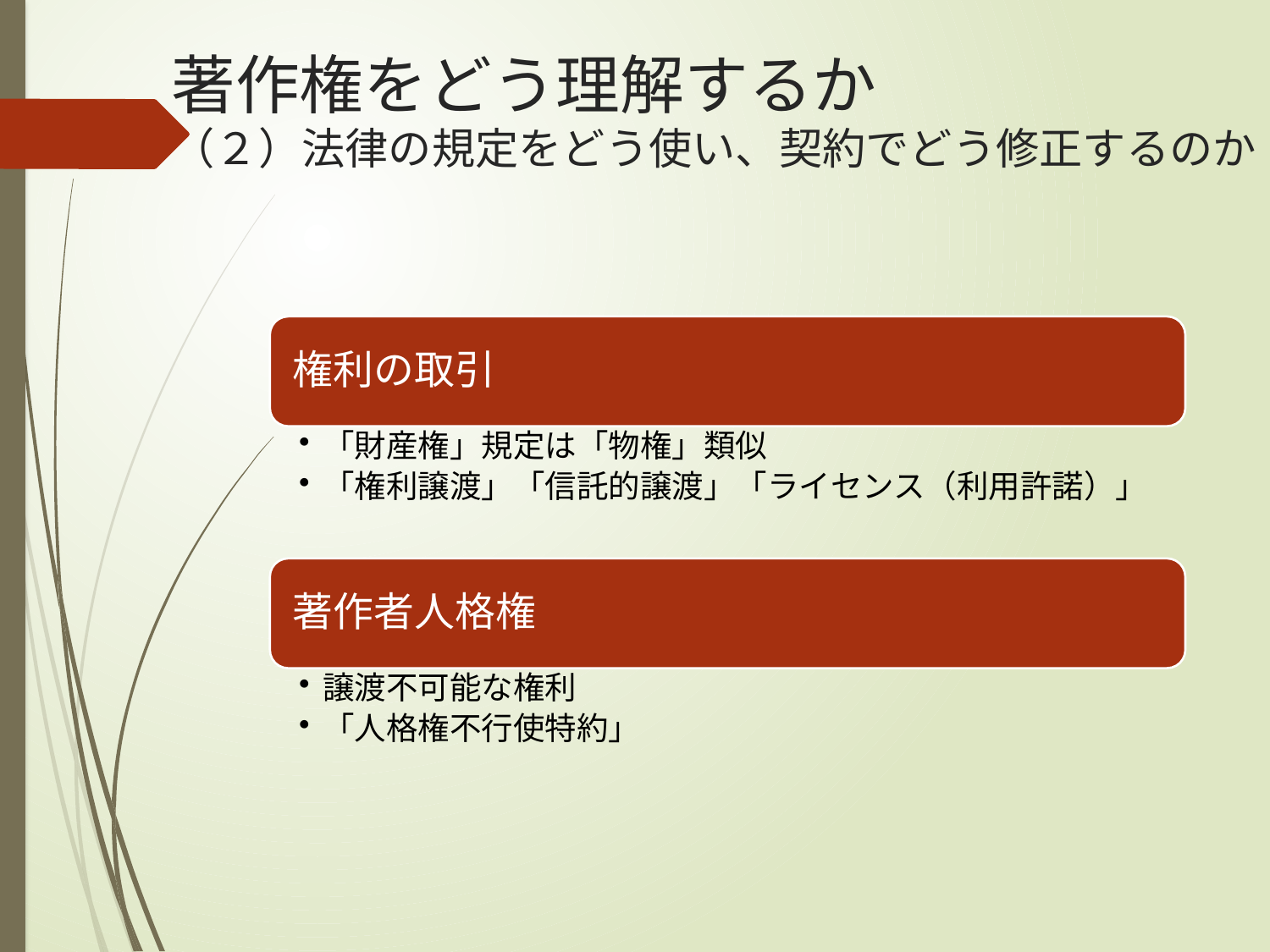

# 著作権をどう理解するか （２）法律の規定をどう使い、契約でどう修正するのか
権利の取引
「財産権」規定は「物権」類似
「権利譲渡」「信託的譲渡」「ライセンス（利用許諾）」
著作者人格権
譲渡不可能な権利
「人格権不行使特約」